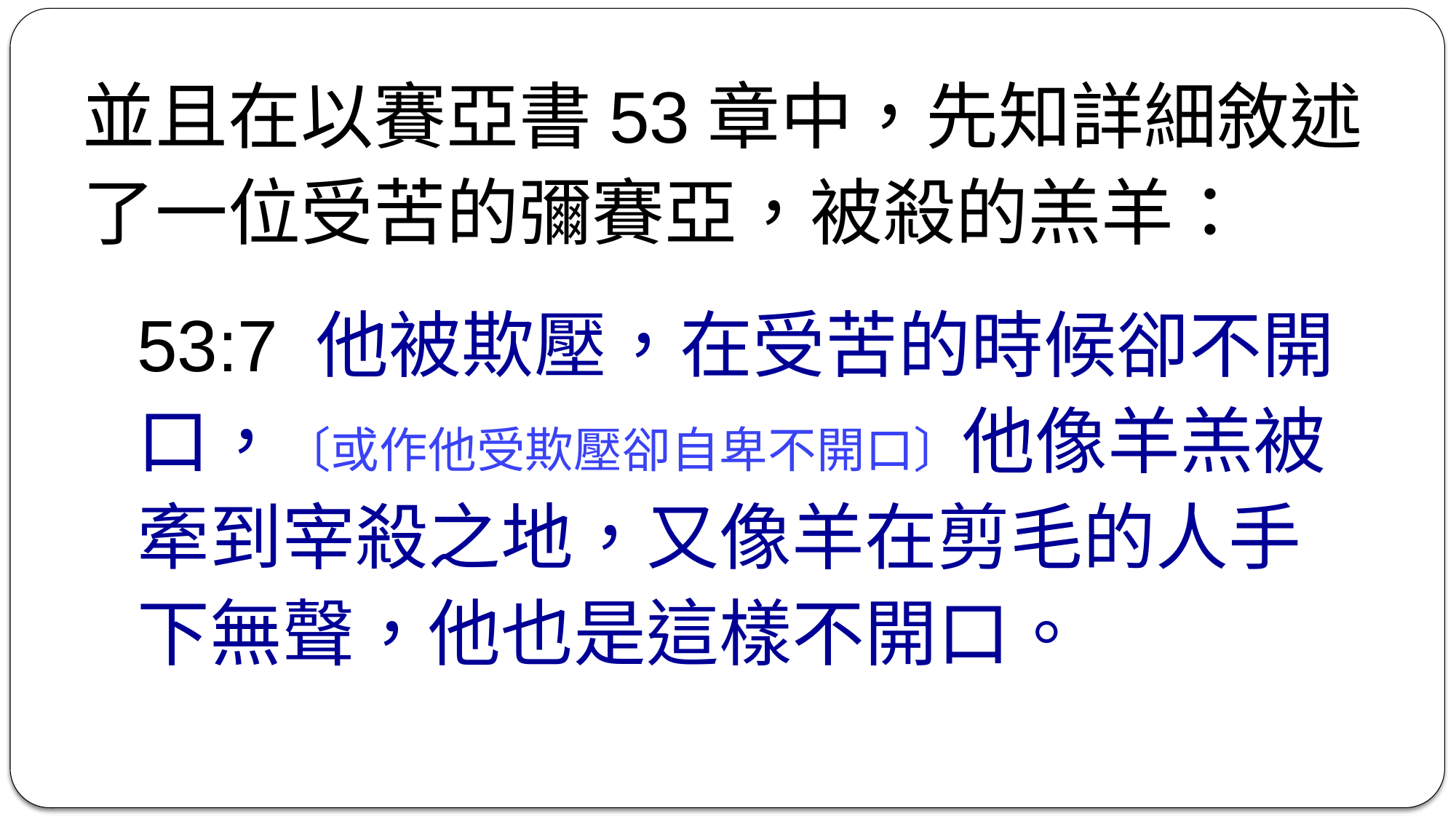

並且在以賽亞書53章中，先知詳細敘述了一位受苦的彌賽亞，被殺的羔羊：
53:7 他被欺壓，在受苦的時候卻不開口，〔或作他受欺壓卻自卑不開口〕他像羊羔被牽到宰殺之地，又像羊在剪毛的人手下無聲，他也是這樣不開口。